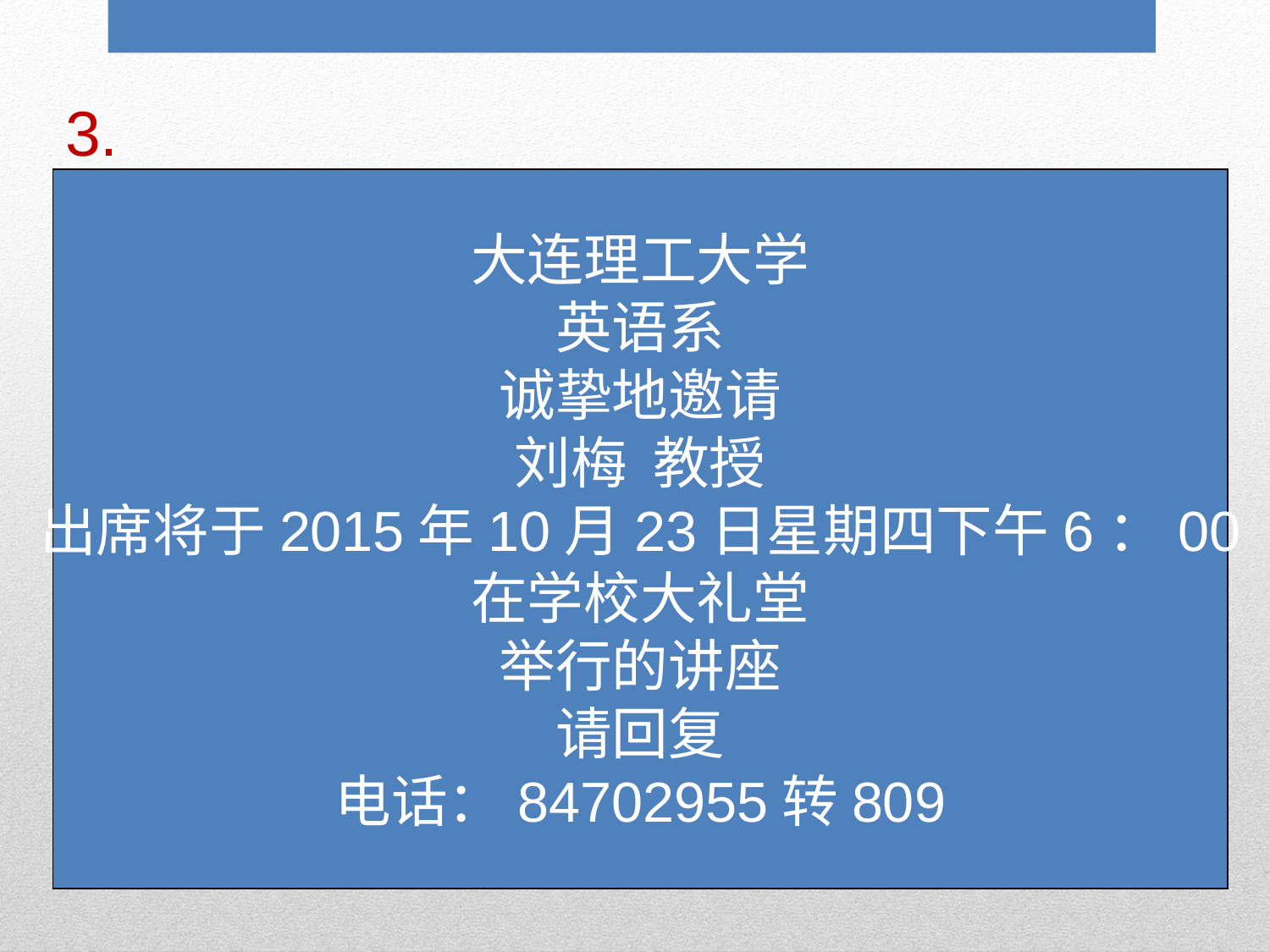

3.
大连理工大学
英语系
诚挚地邀请
刘梅  教授
出席将于2015年10月23日星期四下午6：00
在学校大礼堂
举行的讲座
请回复
电话：84702955转809
20